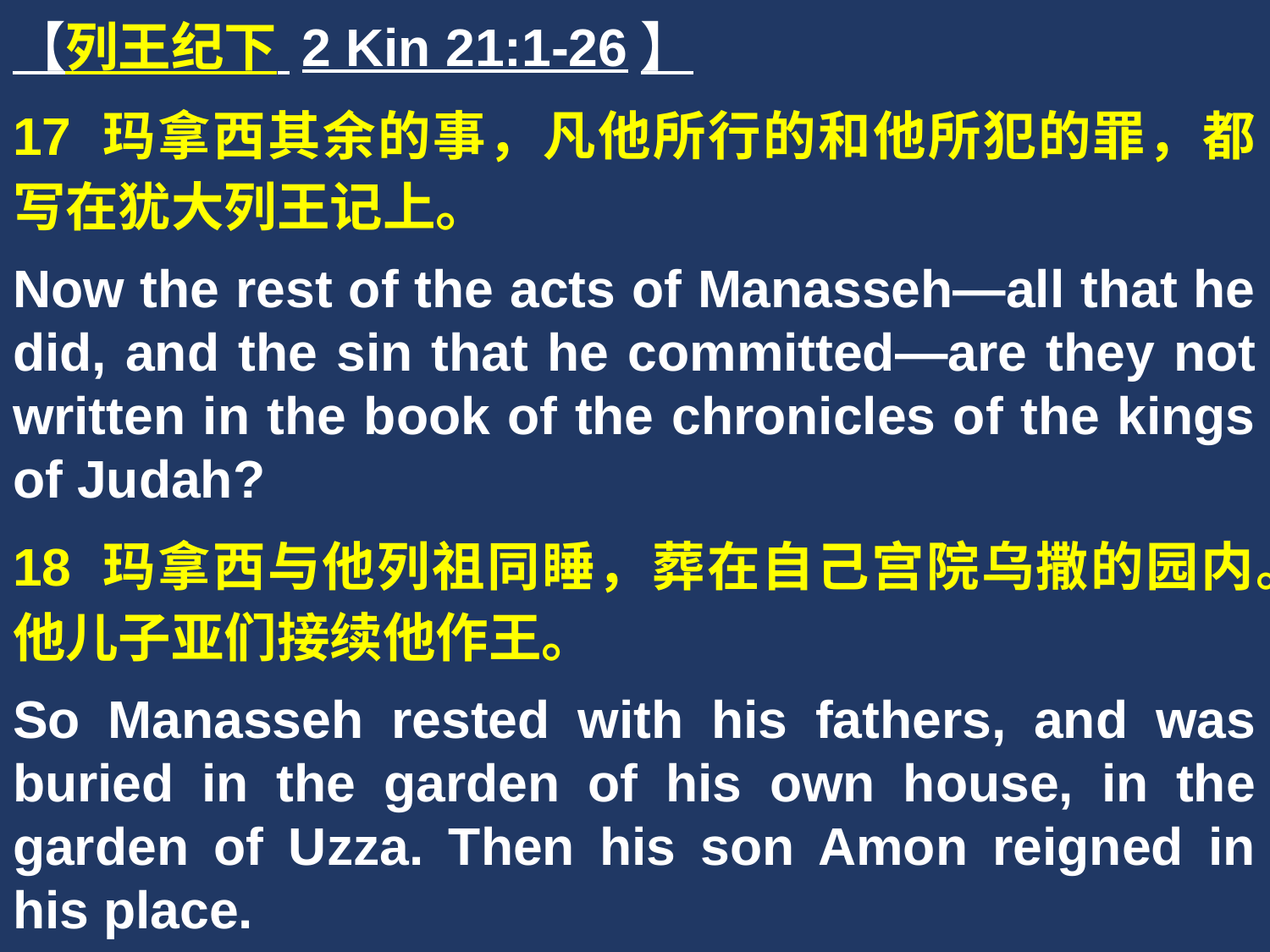

【列王纪下 2 Kin 21:1-26】
17 玛拿西其余的事，凡他所行的和他所犯的罪，都写在犹大列王记上。
Now the rest of the acts of Manasseh—all that he did, and the sin that he committed—are they not written in the book of the chronicles of the kings of Judah?
18 玛拿西与他列祖同睡，葬在自己宫院乌撒的园内。他儿子亚们接续他作王。
So Manasseh rested with his fathers, and was buried in the garden of his own house, in the garden of Uzza. Then his son Amon reigned in his place.